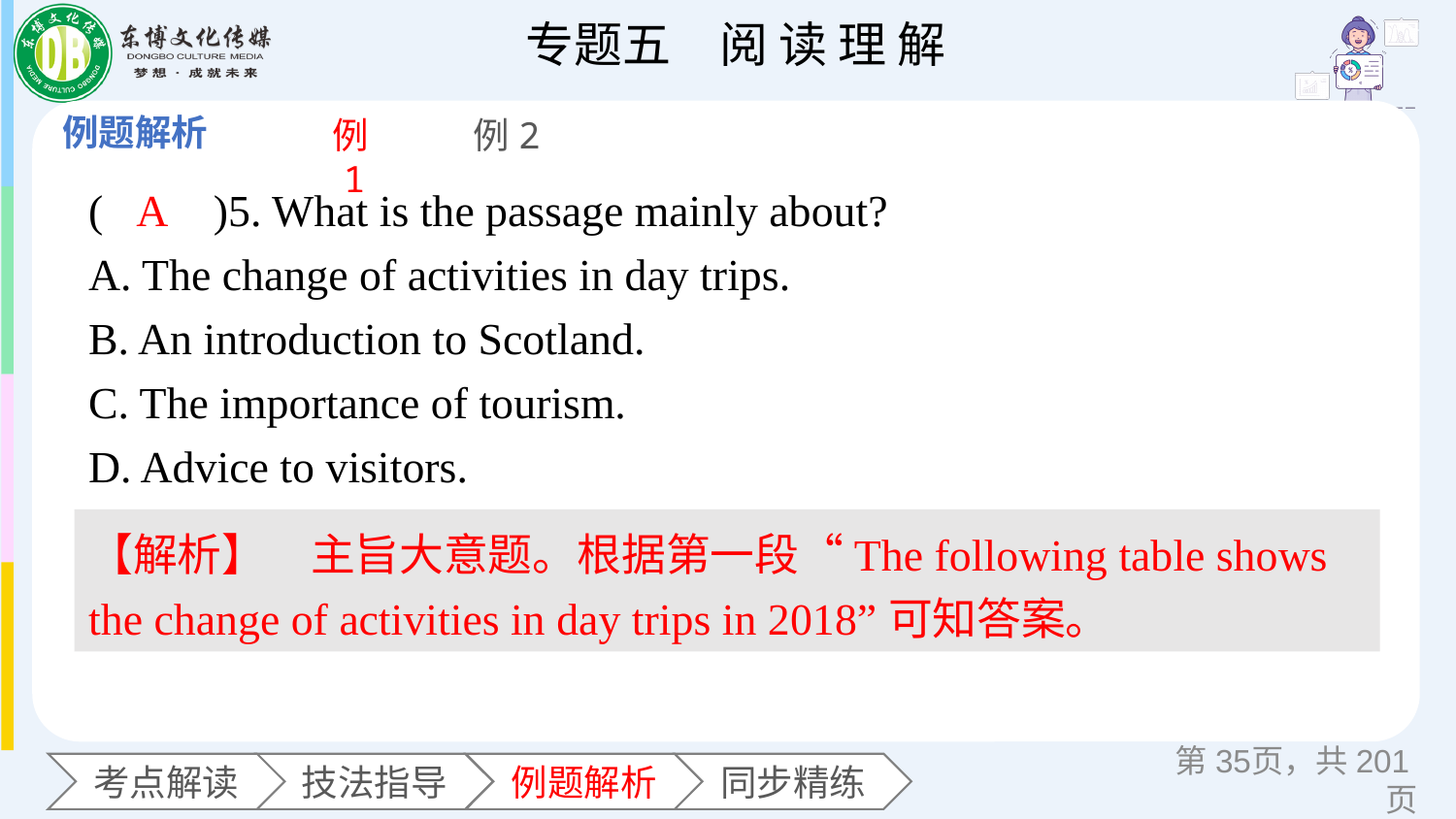

例1
例2
(　　)5. What is the passage mainly about?
A. The change of activities in day trips.
B. An introduction to Scotland.
C. The importance of tourism.
D. Advice to visitors.
A
【解析】　主旨大意题。根据第一段“The following table shows the change of activities in day trips in 2018”可知答案。
第35页，共201页